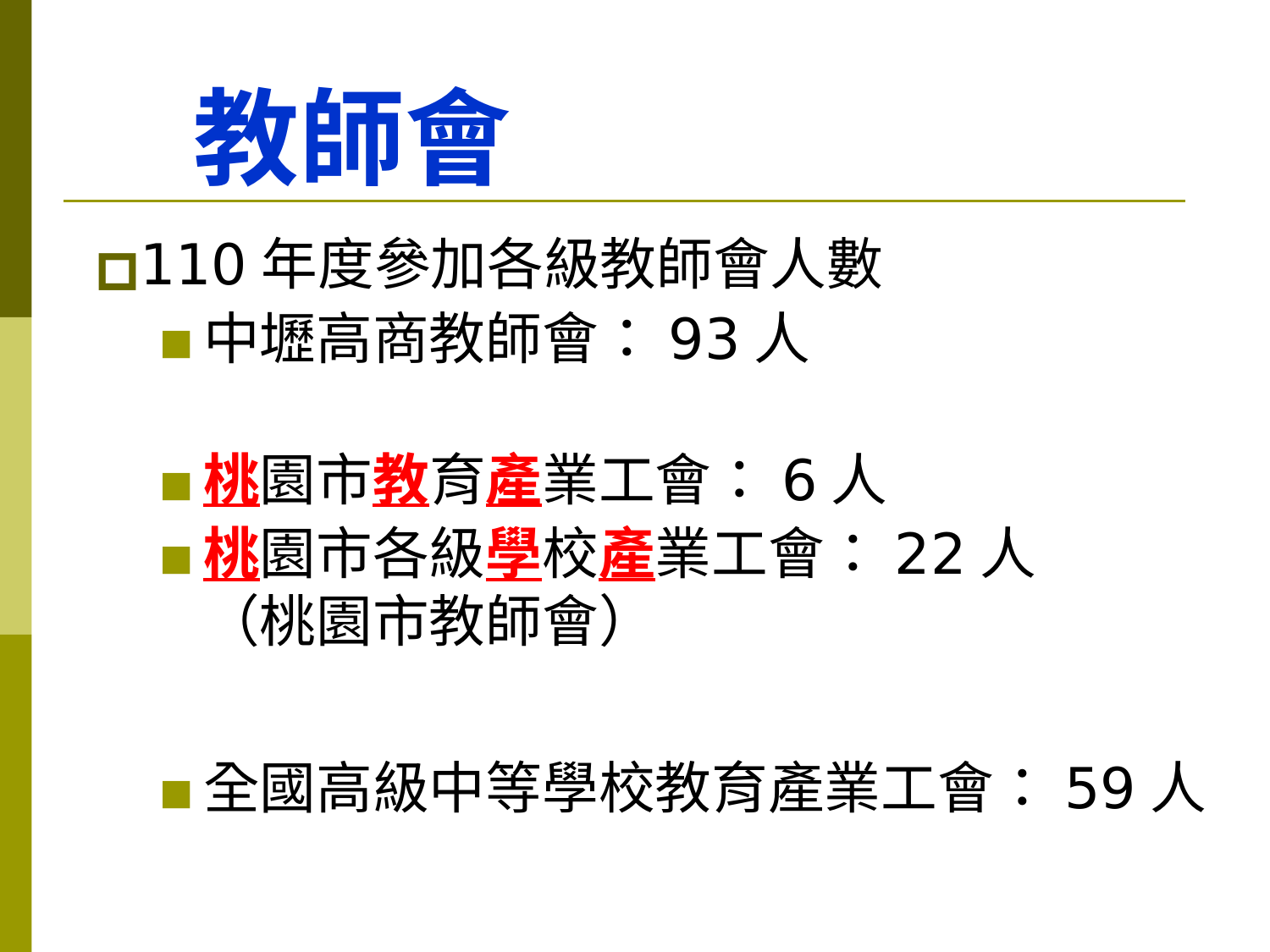

# 教師會
110年度參加各級教師會人數
中壢高商教師會：93人
桃園市教育產業工會：6人
桃園市各級學校產業工會：22人
（桃園市教師會）

全國高級中等學校教育產業工會：59人